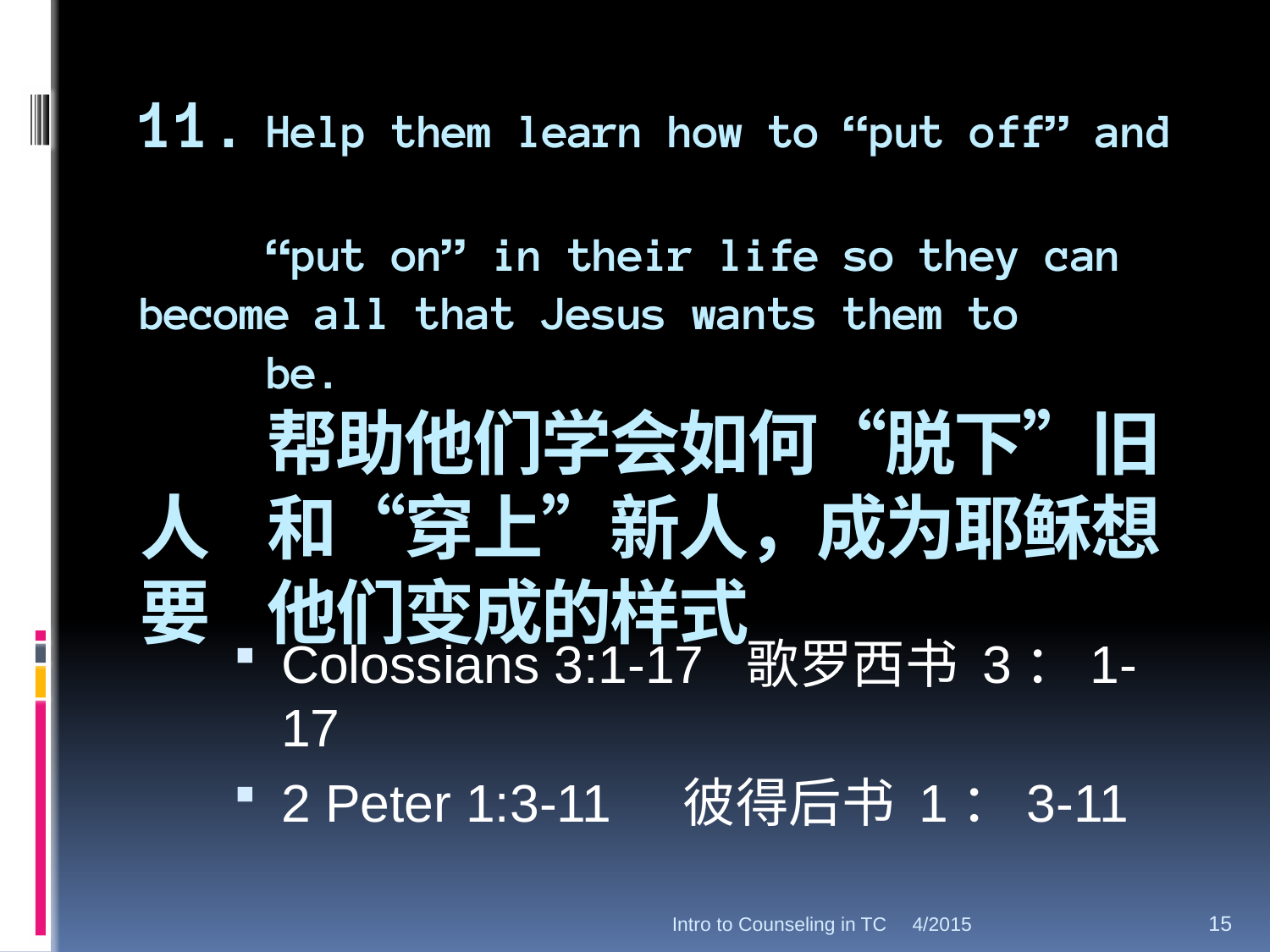

# 11.	Help them learn how to “put off” and “put on” in their life so they can 	become all that Jesus wants them to be. 帮助他们学会如何“脱下”旧人	和“穿上”新人，成为耶稣想要	他们变成的样式
Colossians 3:1-17  歌罗西书 3：1-17
2 Peter 1:3-11    彼得后书 1：3-11
Intro to Counseling in TC
4/2015
15